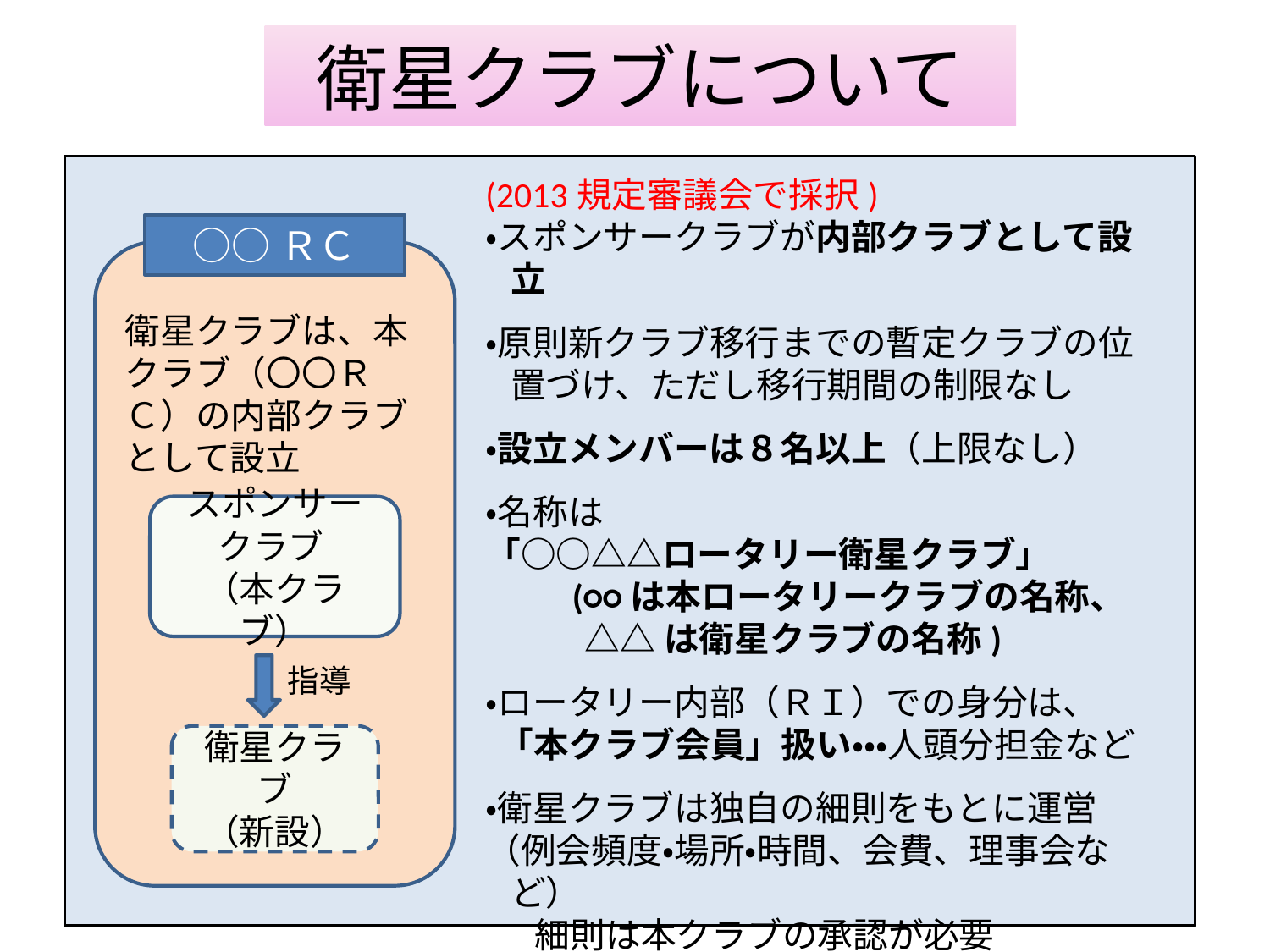

# 衛星クラブについて

(2013規定審議会で採択)
・スポンサークラブが内部クラブとして設立

・原則新クラブ移行までの暫定クラブの位置づけ、ただし移行期間の制限なし

・設立メンバーは８名以上（上限なし）

・名称は
「○○△△ロータリー衛星クラブ」
(○○は本ロータリークラブの名称、
△△は衛星クラブの名称)

・ロータリー内部（ＲＩ）での身分は、
「本クラブ会員」扱い・・・人頭分担金など

・衛星クラブは独自の細則をもとに運営
（例会頻度・場所・時間、会費、理事会など）
細則は本クラブの承認が必要
運営も本クラブの指導が必要
○○ＲＣ

衛星クラブは、本クラブ（〇〇ＲＣ）の内部クラブとして設立
スポンサー
クラブ
（本クラブ）
指導

衛星クラブ
（新設）